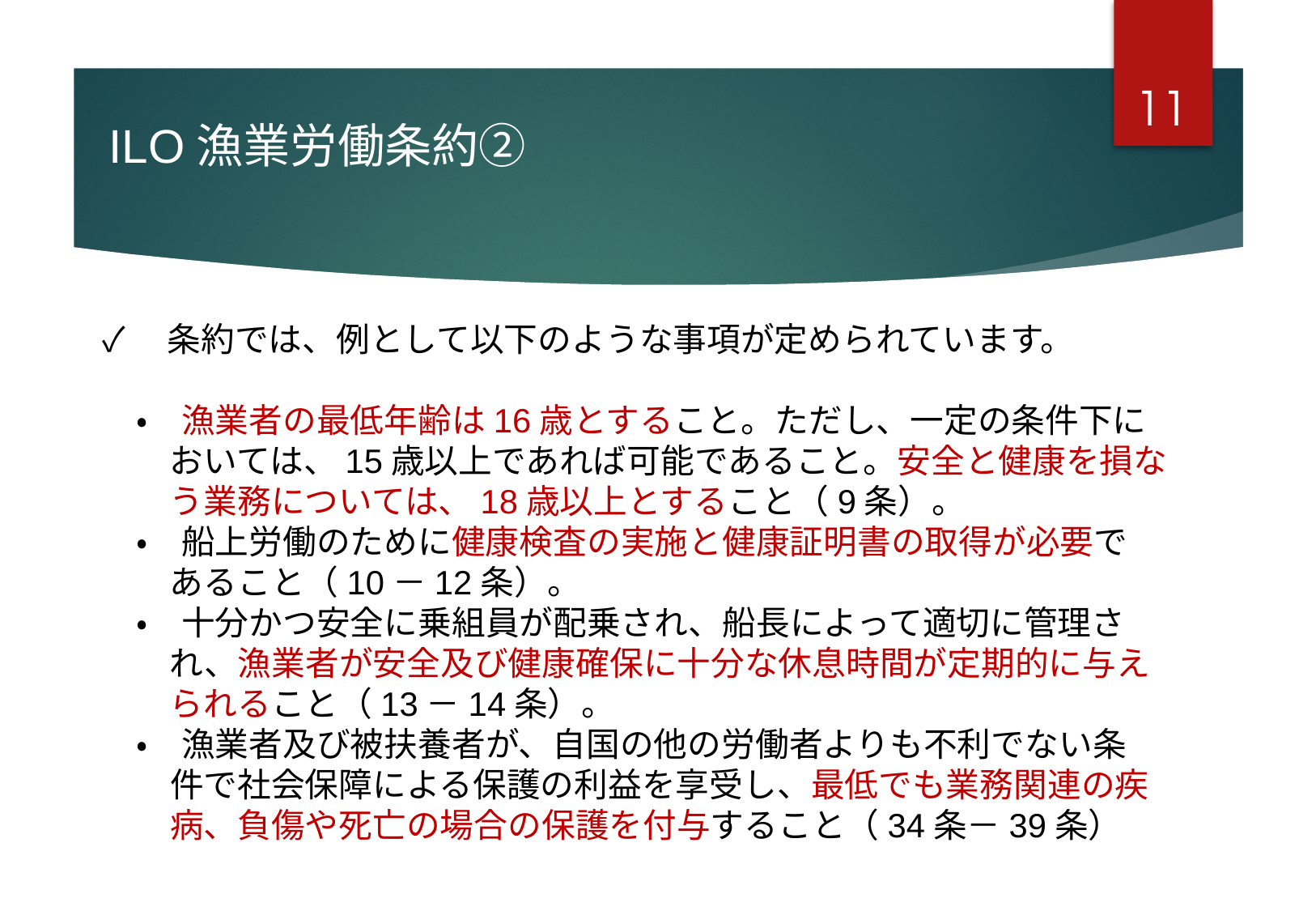

11
ILO漁業労働条約②
✓　条約では、例として以下のような事項が定められています。

　・　漁業者の最低年齢は16歳とすること。ただし、一定の条件下に
　　おいては、15歳以上であれば可能であること。安全と健康を損な
　　う業務については、18歳以上とすること（9条）。
　・　船上労働のために健康検査の実施と健康証明書の取得が必要で
　　あること（10－12条）。
　・　十分かつ安全に乗組員が配乗され、船長によって適切に管理さ
　　れ、漁業者が安全及び健康確保に十分な休息時間が定期的に与え
　　られること（13－14条）。
　・　漁業者及び被扶養者が、自国の他の労働者よりも不利でない条
　　件で社会保障による保護の利益を享受し、最低でも業務関連の疾
　　病、負傷や死亡の場合の保護を付与すること（34条－39条）
# Ⅰ.●●